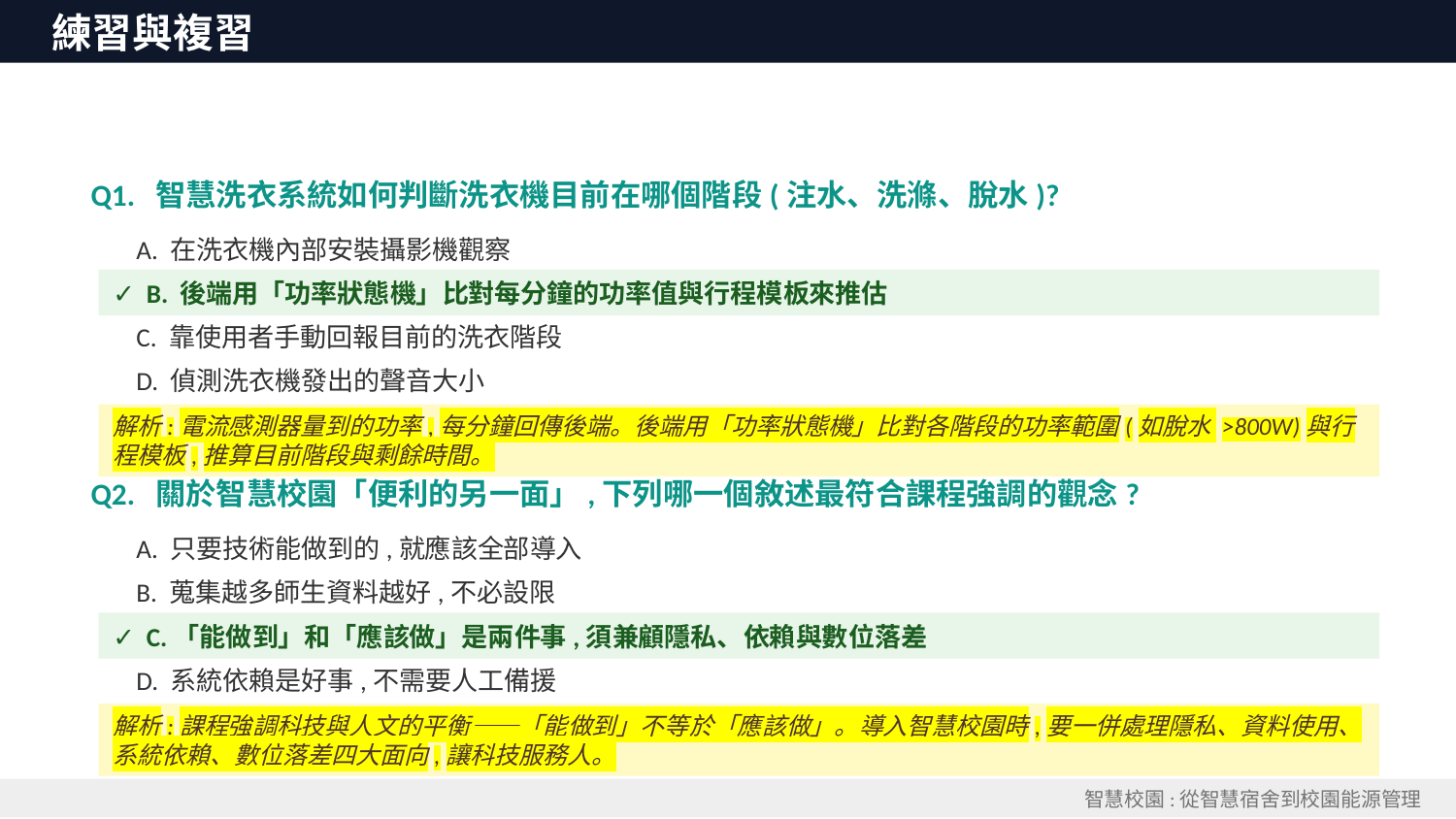

練習與複習
Q1.  智慧洗衣系統如何判斷洗衣機目前在哪個階段(注水、洗滌、脫水)?
    A. 在洗衣機內部安裝攝影機觀察
✓  B. 後端用「功率狀態機」比對每分鐘的功率值與行程模板來推估
    C. 靠使用者手動回報目前的洗衣階段
    D. 偵測洗衣機發出的聲音大小
解析:電流感測器量到的功率,每分鐘回傳後端。後端用「功率狀態機」比對各階段的功率範圍(如脫水 >800W)與行程模板,推算目前階段與剩餘時間。
Q2.  關於智慧校園「便利的另一面」,下列哪一個敘述最符合課程強調的觀念?
    A. 只要技術能做到的,就應該全部導入
    B. 蒐集越多師生資料越好,不必設限
✓  C.「能做到」和「應該做」是兩件事,須兼顧隱私、依賴與數位落差
    D. 系統依賴是好事,不需要人工備援
解析:課程強調科技與人文的平衡——「能做到」不等於「應該做」。導入智慧校園時,要一併處理隱私、資料使用、系統依賴、數位落差四大面向,讓科技服務人。
智慧校園:從智慧宿舍到校園能源管理